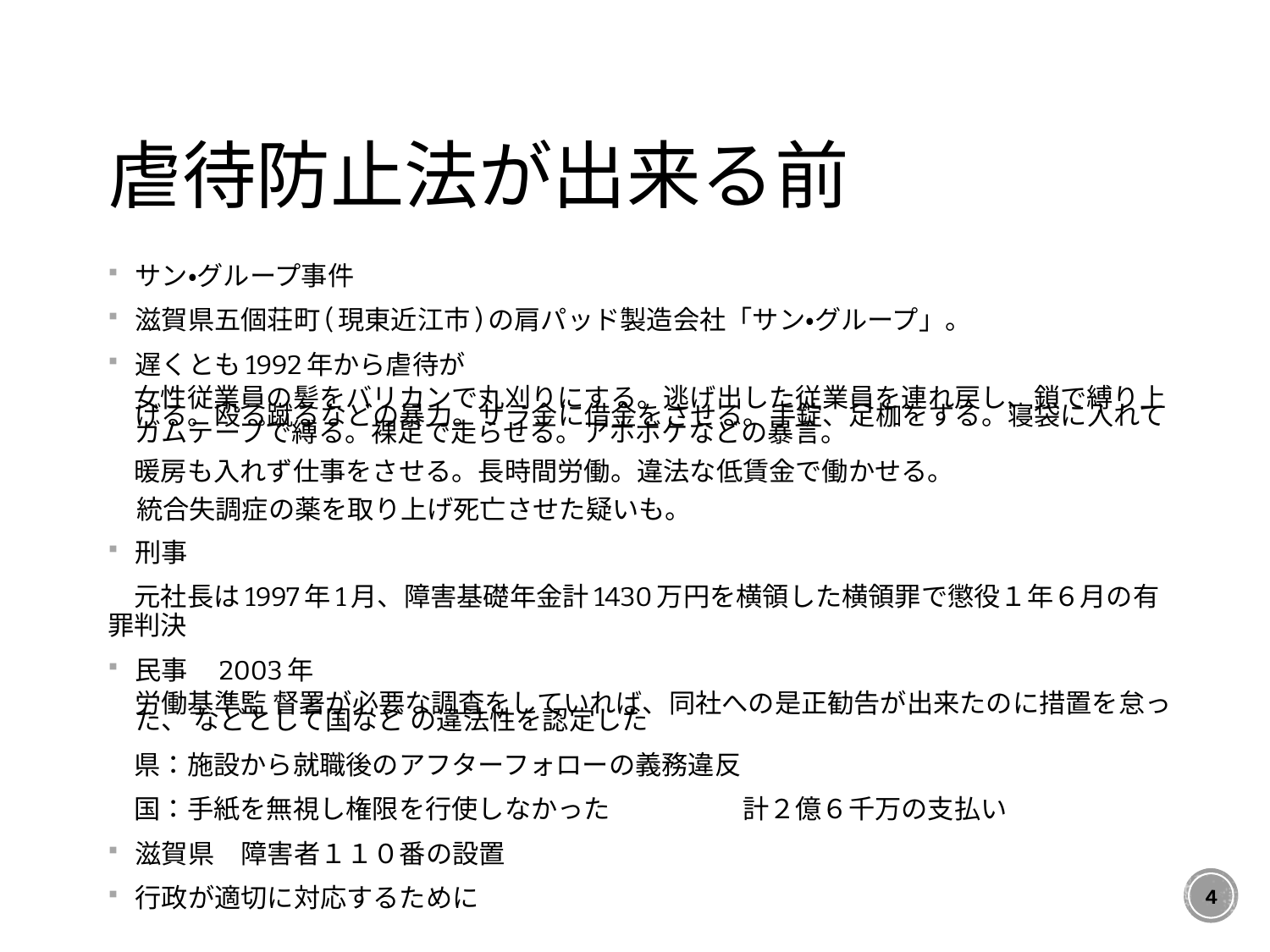

# 虐待防止法が出来る前
サン・グループ事件
滋賀県五個荘町(現東近江市)の肩パッド製造会社「サン・グループ」。
遅くとも1992年から虐待が
　女性従業員の髪をバリカンで丸刈りにする。逃げ出した従業員を連れ戻し、鎖で縛り上げる。殴る蹴るなどの暴力。サラ金に借金をさせる。手錠、足枷をする。寝袋に入れてガムテープで縛る。裸足で走らせる。アホボケなどの暴言。
　暖房も入れず仕事をさせる。長時間労働。違法な低賃金で働かせる。
    統合失調症の薬を取り上げ死亡させた疑いも。
刑事
　元社長は1997年1月、障害基礎年金計1430万円を横領した横領罪で懲役１年６月の有罪判決
民事　2003年
労働基準監 督署が必要な調査をしていれば、同社への是正勧告が出来たのに措置を怠った、 などとして国など の違法性を認定した
　県：施設から就職後のアフターフォローの義務違反
　国：手紙を無視し権限を行使しなかった　　　　　計２億６千万の支払い
滋賀県　障害者１１０番の設置
行政が適切に対応するために
4